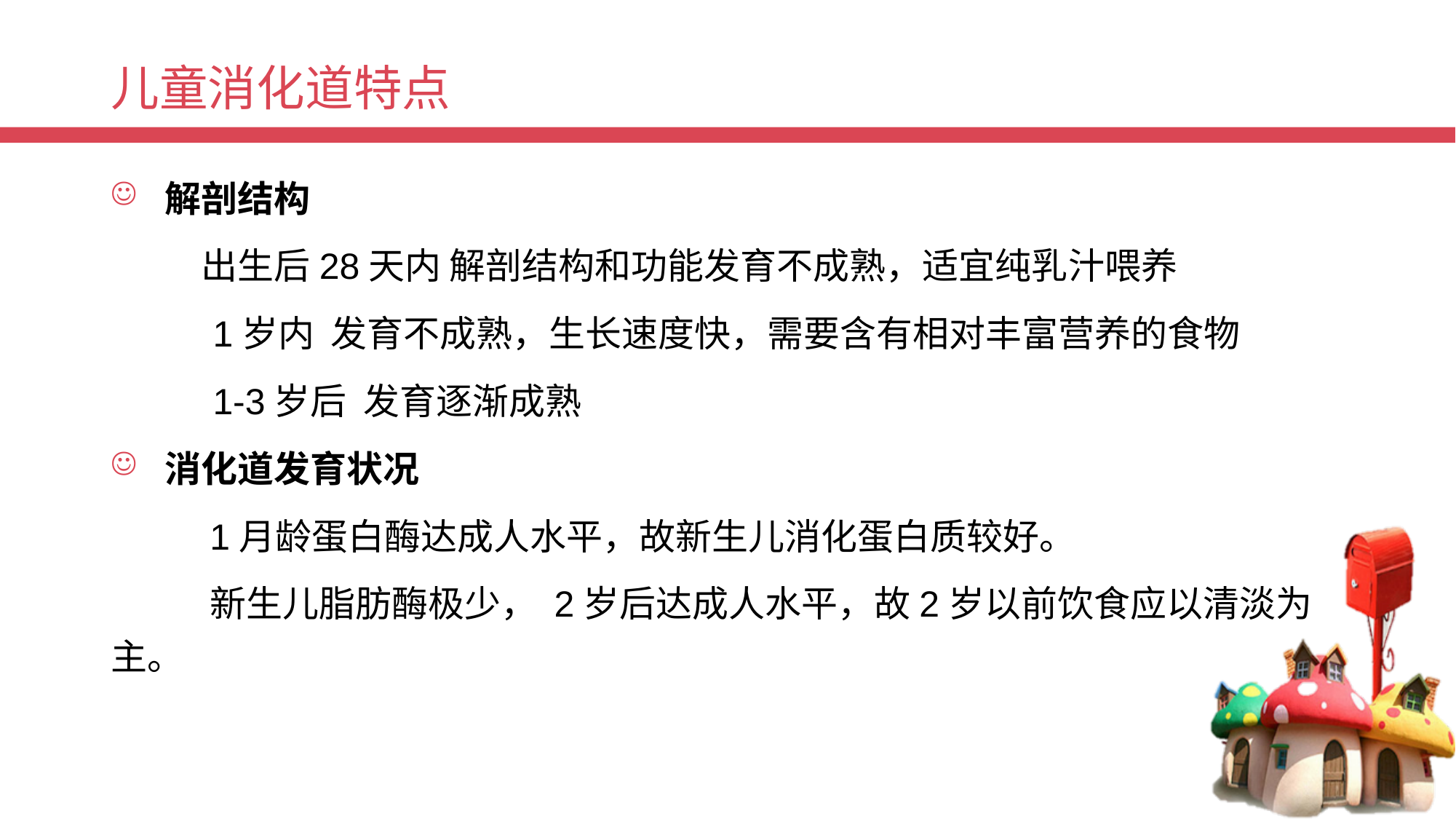

# 儿童消化道特点
解剖结构
          出生后28天内 解剖结构和功能发育不成熟，适宜纯乳汁喂养
          1岁内  发育不成熟，生长速度快，需要含有相对丰富营养的食物
          1-3岁后  发育逐渐成熟
消化道发育状况
1月龄蛋白酶达成人水平，故新生儿消化蛋白质较好。
新生儿脂肪酶极少， 2岁后达成人水平，故2岁以前饮食应以清淡为主。